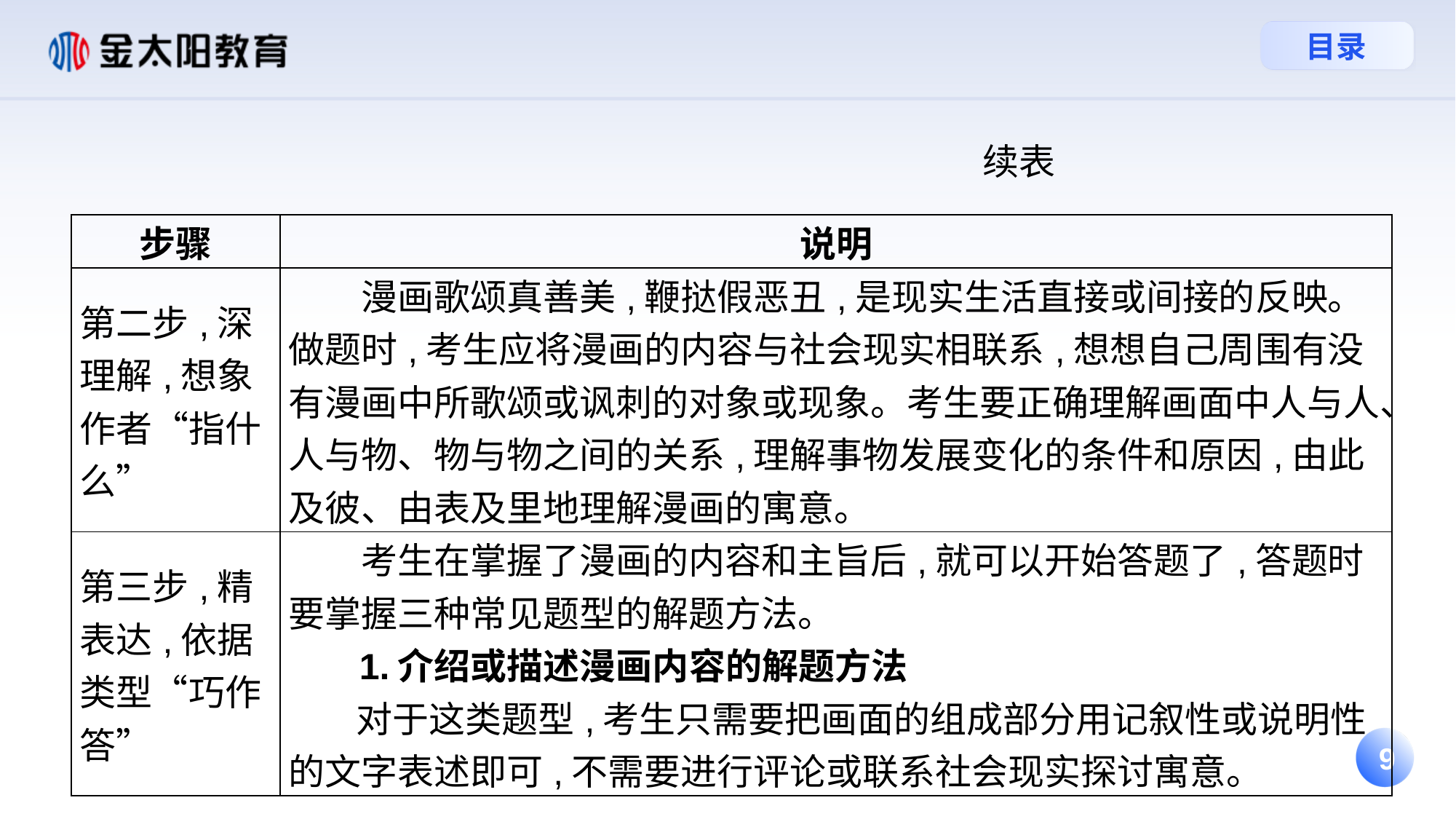

续表
| 步骤 | 说明 |
| --- | --- |
| 第二步,深理解,想象作者“指什么” | 漫画歌颂真善美,鞭挞假恶丑,是现实生活直接或间接的反映。做题时,考生应将漫画的内容与社会现实相联系,想想自己周围有没有漫画中所歌颂或讽刺的对象或现象。考生要正确理解画面中人与人、人与物、物与物之间的关系,理解事物发展变化的条件和原因,由此及彼、由表及里地理解漫画的寓意。 |
| 第三步,精表达,依据类型“巧作答” | 考生在掌握了漫画的内容和主旨后,就可以开始答题了,答题时要掌握三种常见题型的解题方法。 1.介绍或描述漫画内容的解题方法 对于这类题型,考生只需要把画面的组成部分用记叙性或说明性的文字表述即可,不需要进行评论或联系社会现实探讨寓意。 |